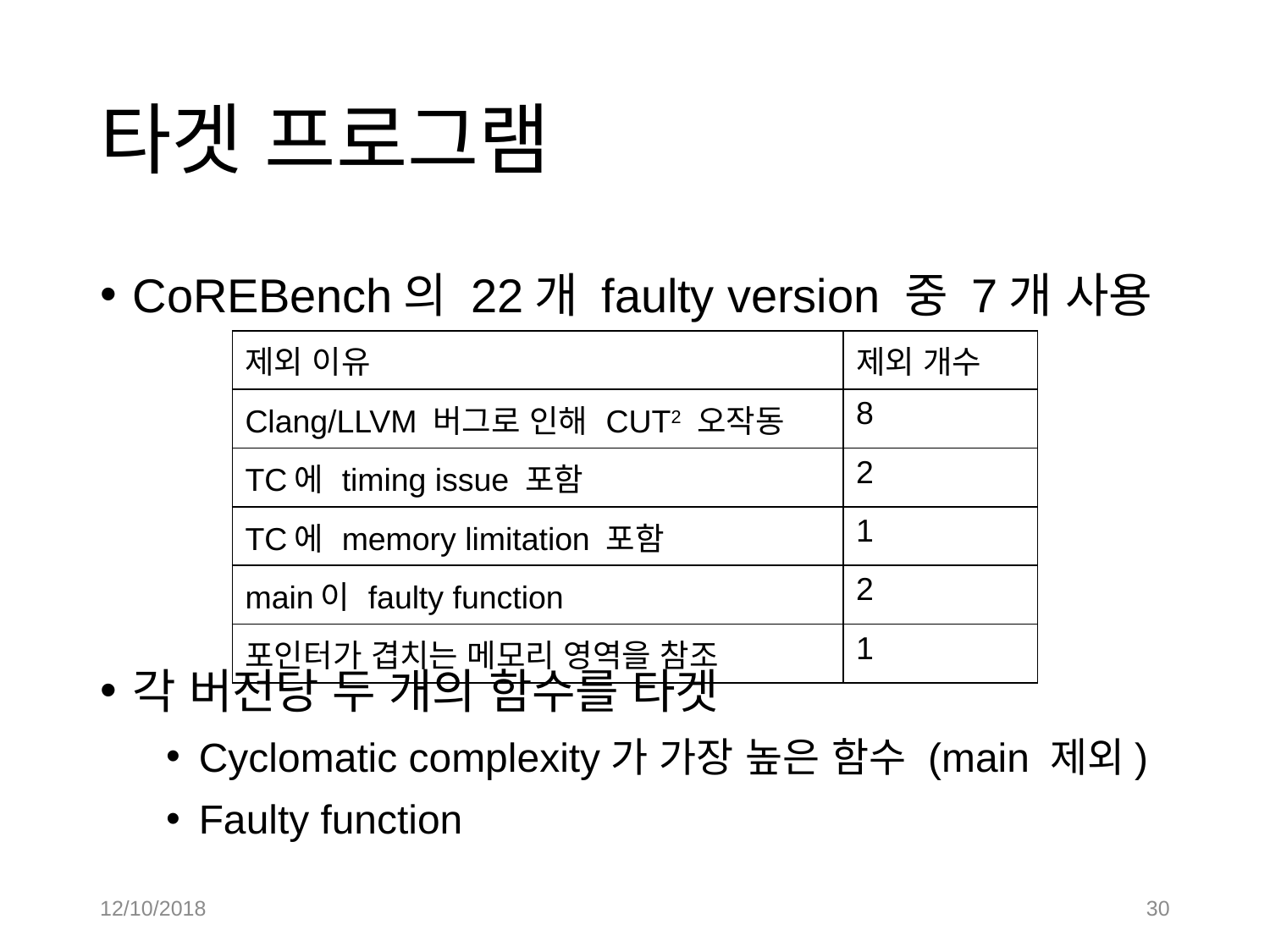

# 타겟 프로그램
CoREBench의 22개 faulty version 중 7개 사용

각 버전당 두 개의 함수를 타겟
Cyclomatic complexity가 가장 높은 함수 (main 제외)
Faulty function

| 제외 이유 | 제외 개수 |
| --- | --- |
| Clang/LLVM 버그로 인해 CUT2 오작동 | 8 |
| TC에 timing issue 포함 | 2 |
| TC에 memory limitation 포함 | 1 |
| main이 faulty function | 2 |
| 포인터가 겹치는 메모리 영역을 참조 | 1 |
12/10/2018
30